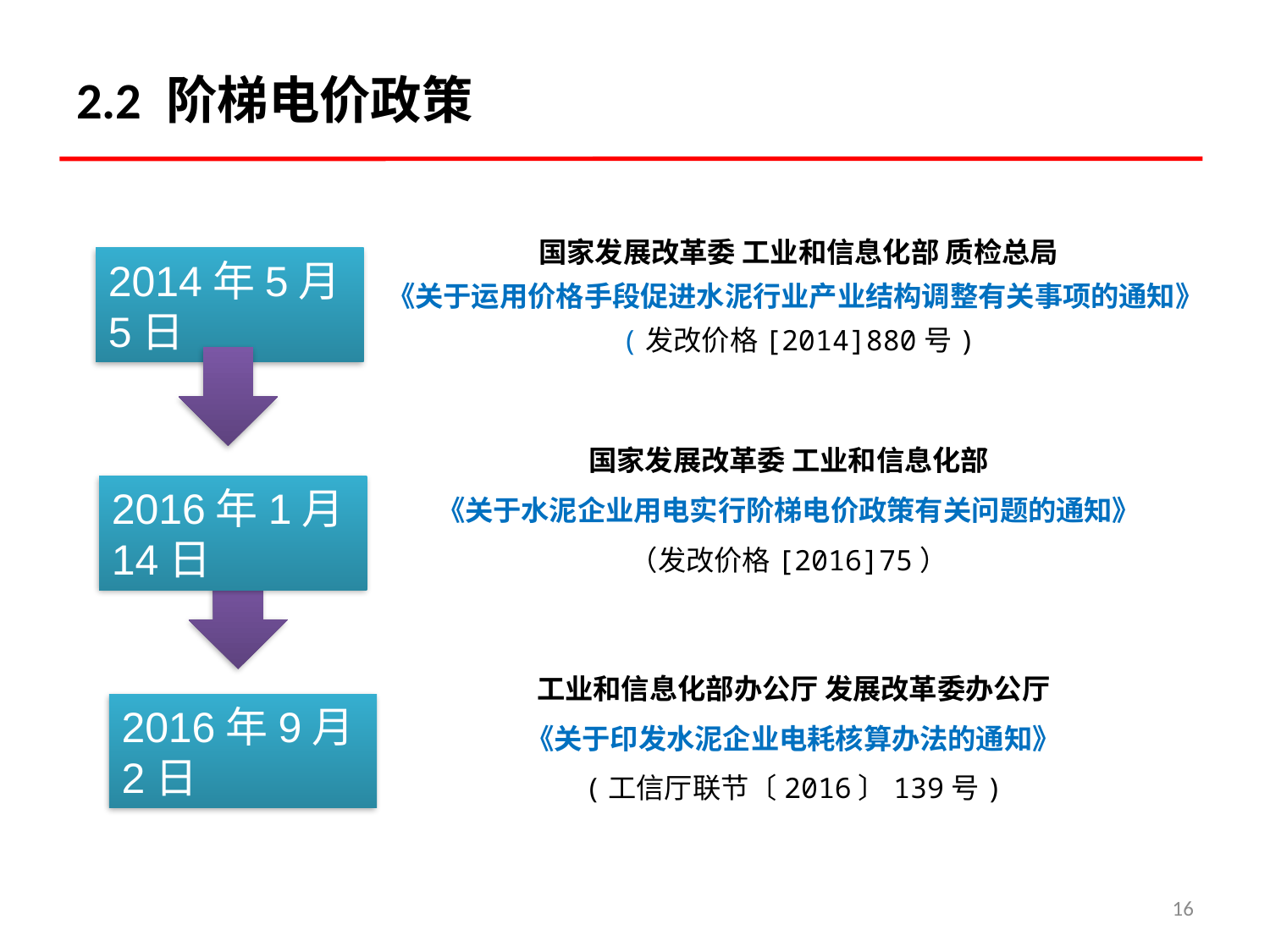

# 2.2 阶梯电价政策
国家发展改革委 工业和信息化部 质检总局
《关于运用价格手段促进水泥行业产业结构调整有关事项的通知》(发改价格[2014]880号)
2014年5月5日

国家发展改革委 工业和信息化部
《关于水泥企业用电实行阶梯电价政策有关问题的通知》
（发改价格[2016]75）
2016年1月14日

工业和信息化部办公厅 发展改革委办公厅
《关于印发水泥企业电耗核算办法的通知》
(工信厅联节〔2016〕139号)
2016年9月2日
16